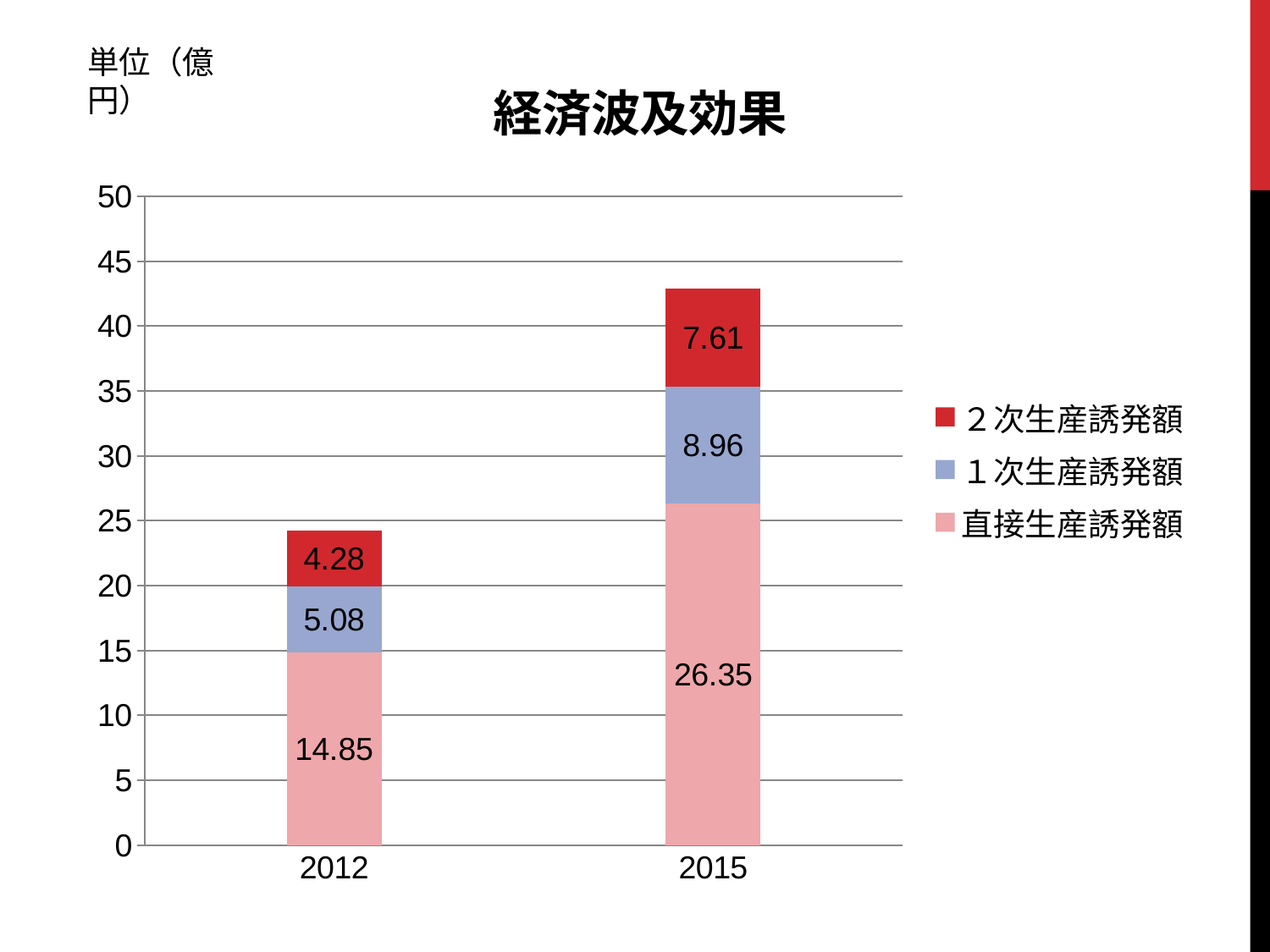

### Chart: 経済波及効果

| Category | 直接生産誘発額 | １次生産誘発額 | ２次生産誘発額 |
|---|---|---|---|
| 2012 | 14.85 | 5.08 | 4.28 |
| 2015 | 26.35 | 8.96 | 7.61 |
単位（億円）